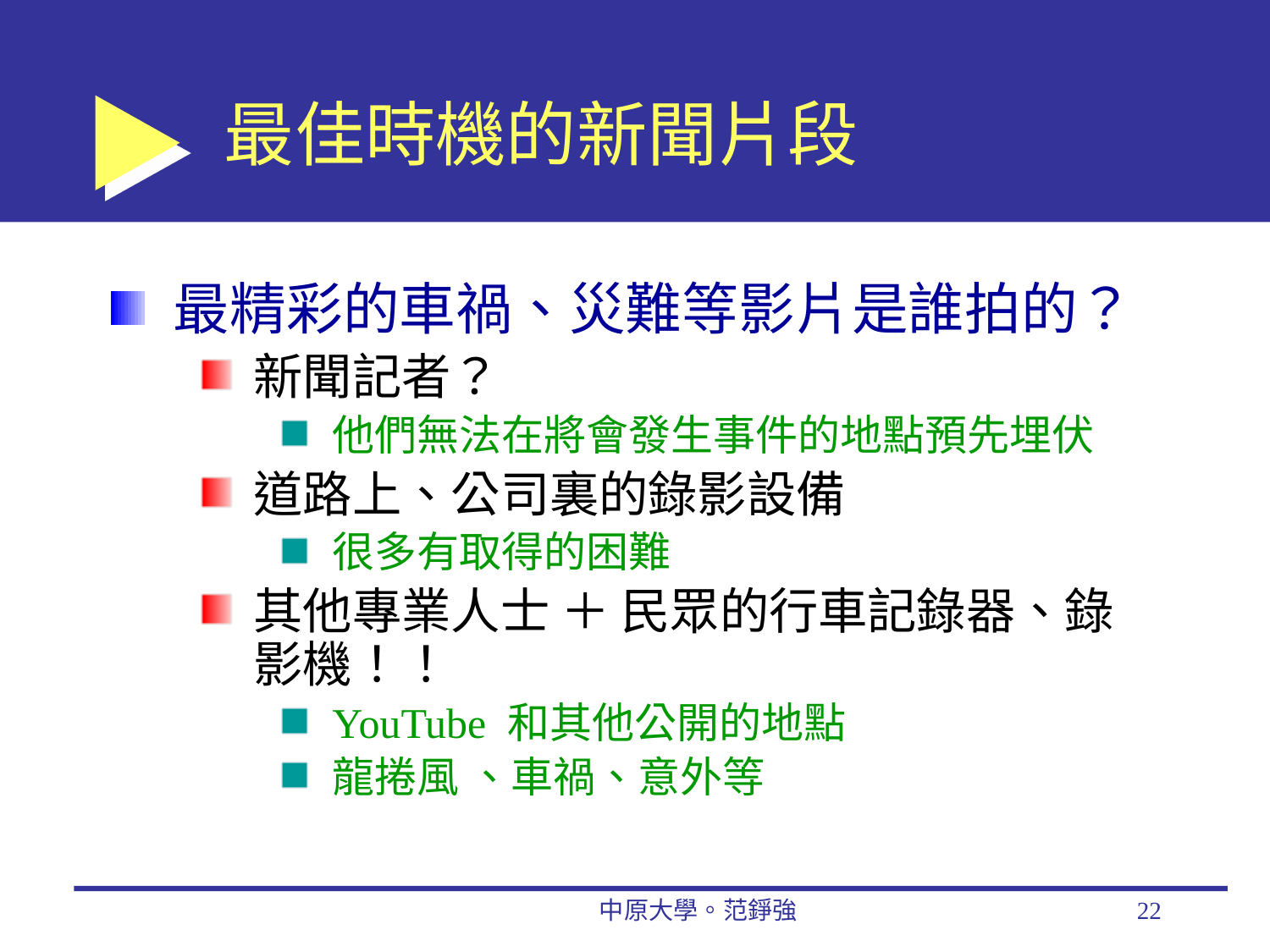

# 最佳時機的新聞片段
最精彩的車禍、災難等影片是誰拍的？
新聞記者？
他們無法在將會發生事件的地點預先埋伏
道路上、公司裏的錄影設備
很多有取得的困難
其他專業人士 ＋ 民眾的行車記錄器、錄影機！！
YouTube 和其他公開的地點
龍捲風 、車禍、意外等
中原大學。范錚強
22